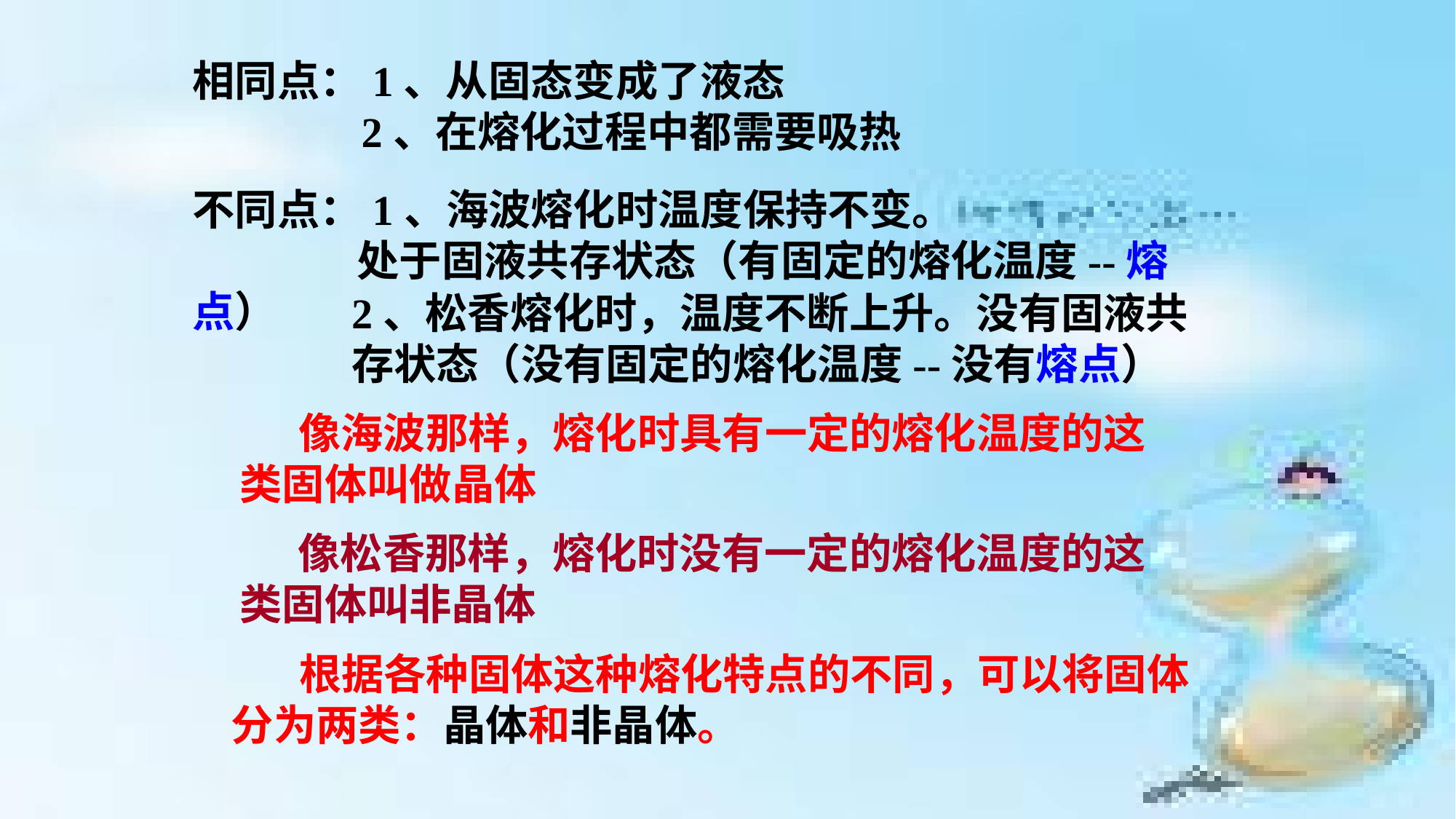

相同点：1、从固态变成了液态
                2、在熔化过程中都需要吸热
不同点：1、海波熔化时温度保持不变。
                处于固液共存状态（有固定的熔化温度--熔点）
2、松香熔化时，温度不断上升。没有固液共  存状态（没有固定的熔化温度--没有熔点）
     像海波那样，熔化时具有一定的熔化温度的这类固体叫做晶体
     像松香那样，熔化时没有一定的熔化温度的这类固体叫非晶体
      根据各种固体这种熔化特点的不同，可以将固体分为两类：晶体和非晶体。